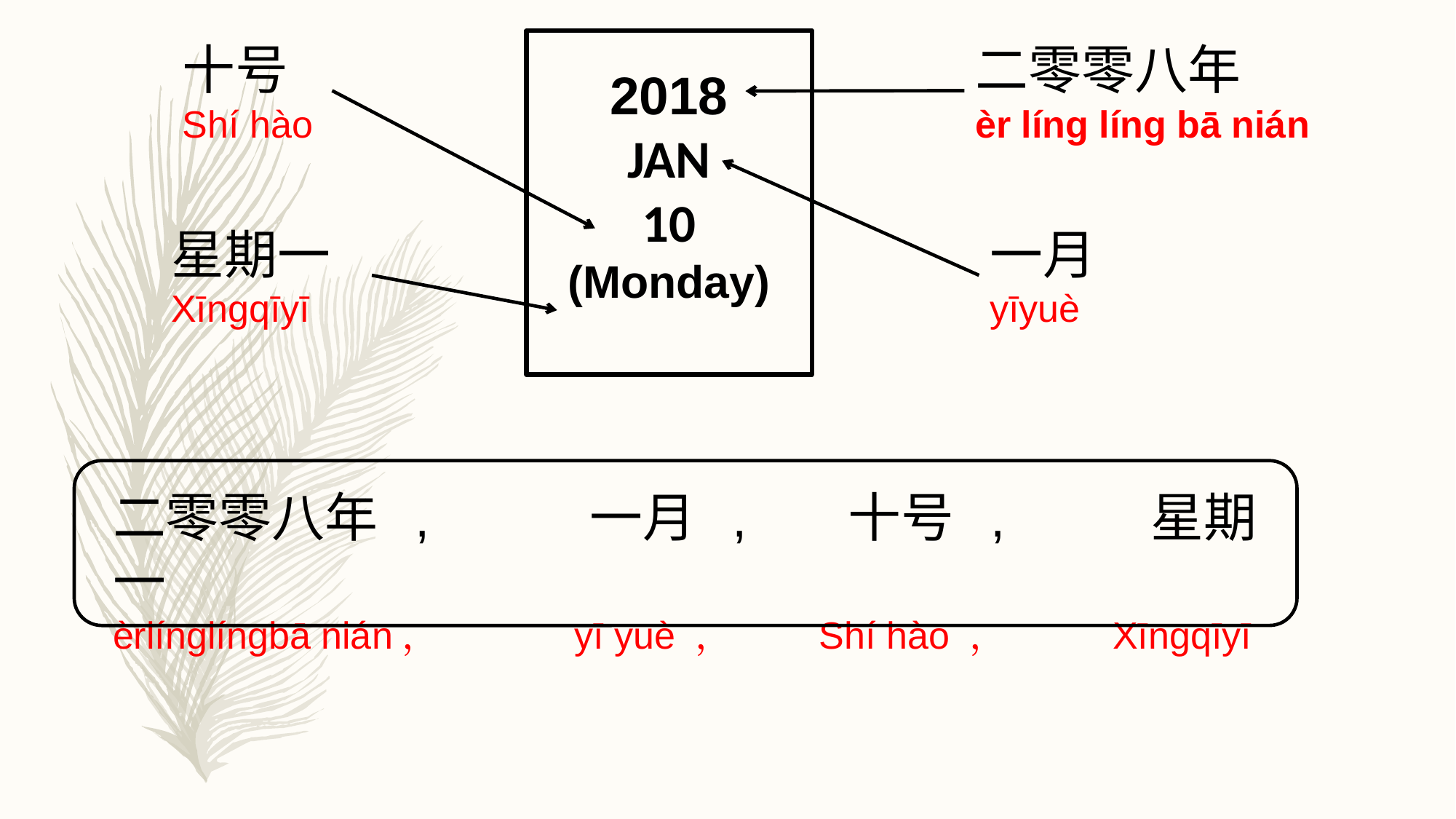

十号
Shí hào

二零零八年
èr líng líng bā nián
2018
JAN10
(Monday)

星期一
Xīngqīyī
一月
yīyuè

二零零八年  ,          一月  ,      十号  ,         星期一
èrlínglíngbā nián，             yī yuè ，        Shí hào ，          Xīngqīyī